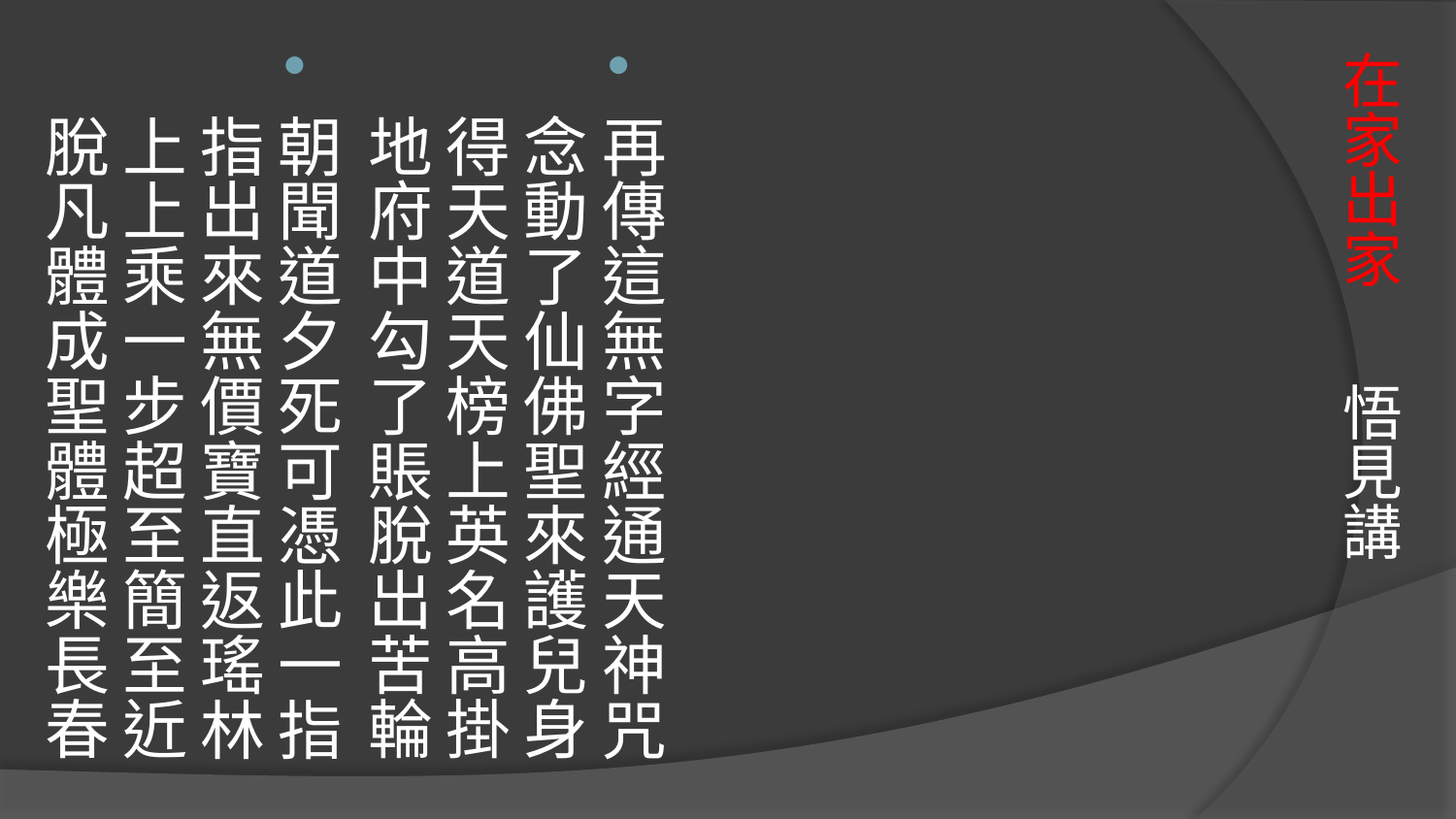

再傳這無字經通天神咒 念動了仙佛聖來護兒身得天道天榜上英名高掛 地府中勾了賬脫出苦輪
朝聞道夕死可憑此一指 指出來無價寶直返瑤林上上乘一步超至簡至近 脫凡體成聖體極樂長春
# 在家出家       悟見講